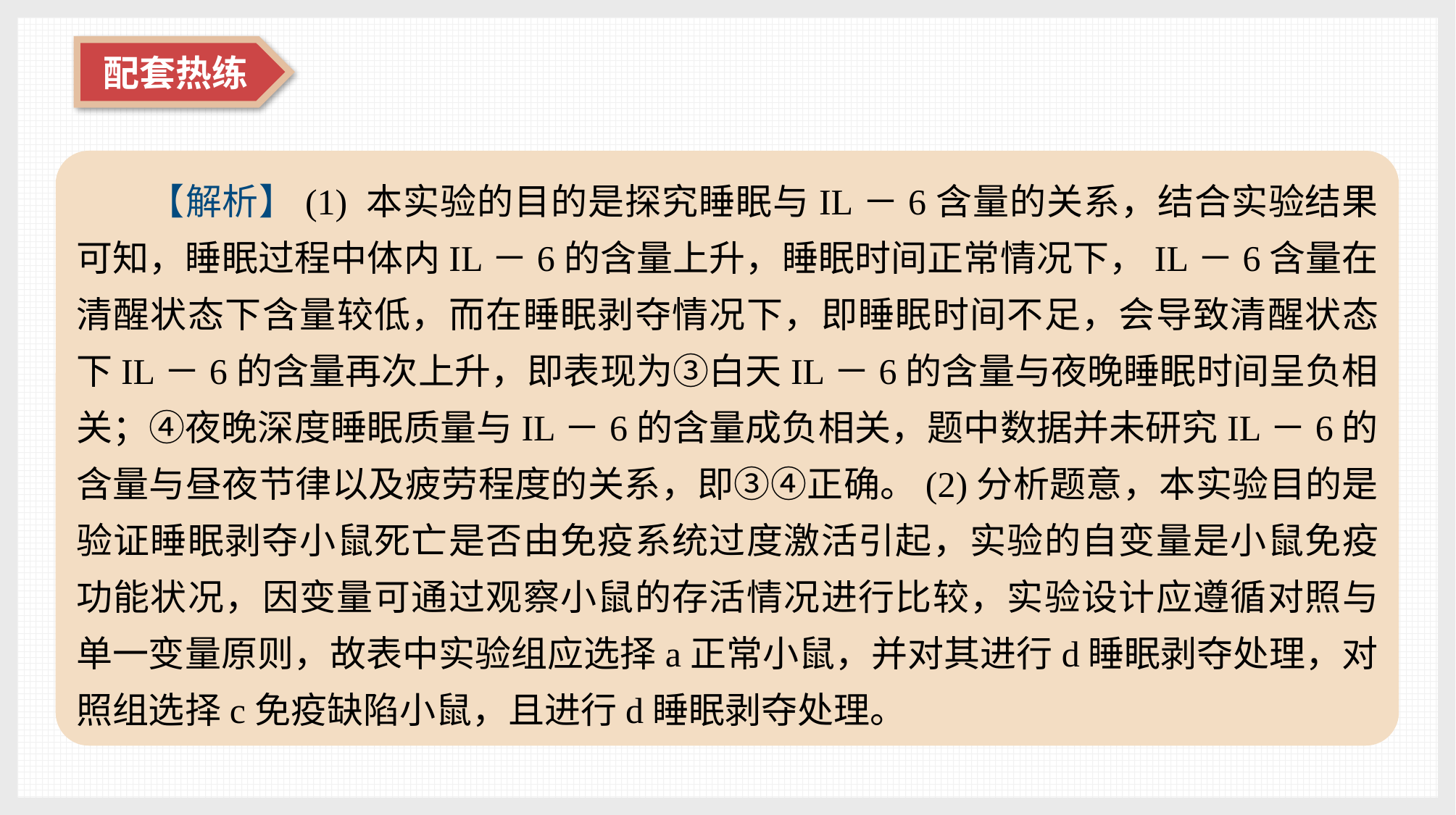

【解析】(1) 本实验的目的是探究睡眠与IL－6含量的关系，结合实验结果可知，睡眠过程中体内IL－6的含量上升，睡眠时间正常情况下，IL－6含量在清醒状态下含量较低，而在睡眠剥夺情况下，即睡眠时间不足，会导致清醒状态下IL－6的含量再次上升，即表现为③白天IL－6的含量与夜晚睡眠时间呈负相关；④夜晚深度睡眠质量与IL－6的含量成负相关，题中数据并未研究IL－6的含量与昼夜节律以及疲劳程度的关系，即③④正确。(2)分析题意，本实验目的是验证睡眠剥夺小鼠死亡是否由免疫系统过度激活引起，实验的自变量是小鼠免疫功能状况，因变量可通过观察小鼠的存活情况进行比较，实验设计应遵循对照与单一变量原则，故表中实验组应选择a正常小鼠，并对其进行d睡眠剥夺处理，对照组选择c免疫缺陷小鼠，且进行d睡眠剥夺处理。